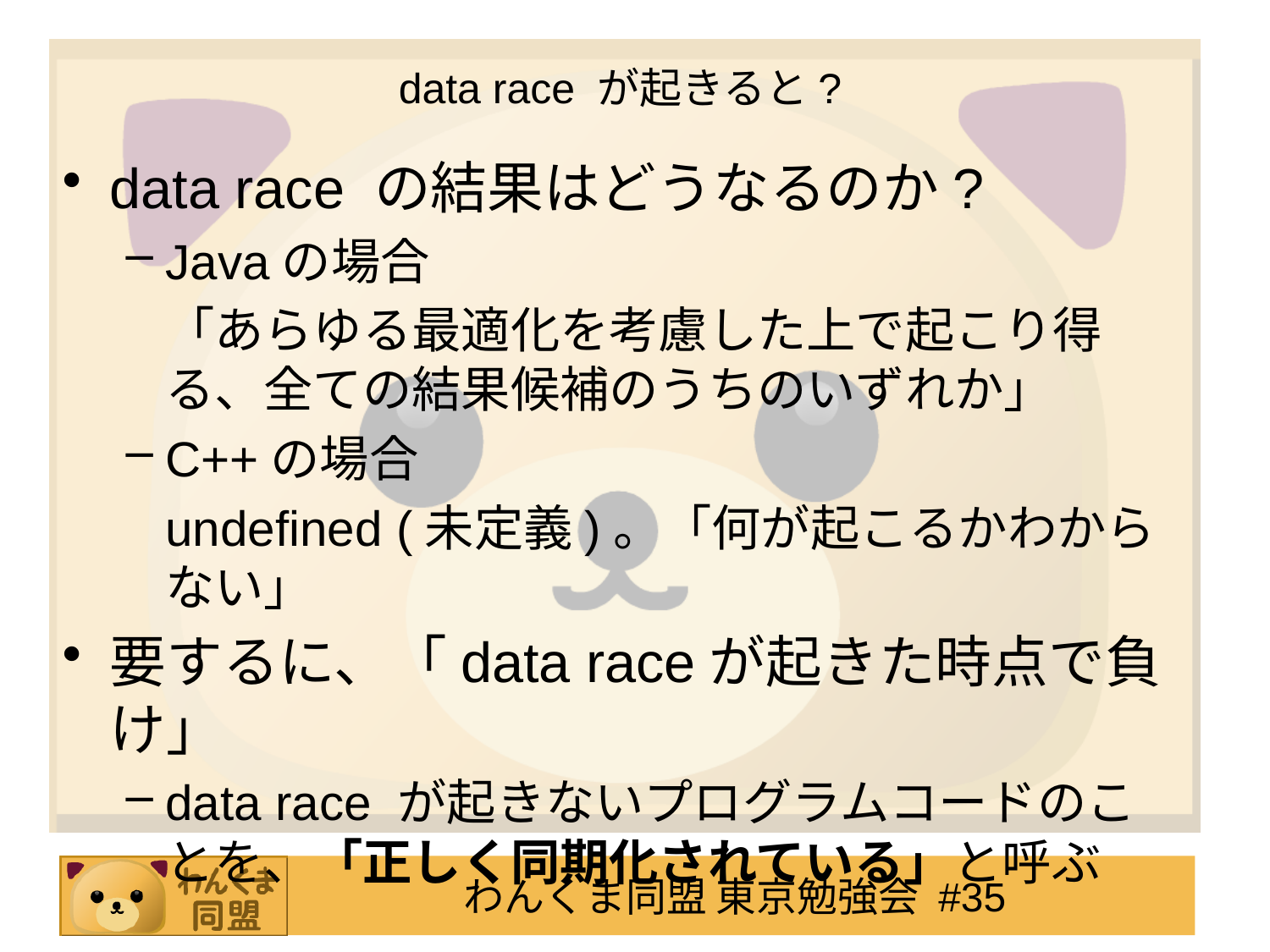

# data race が起きると?
data race の結果はどうなるのか?
Javaの場合
	「あらゆる最適化を考慮した上で起こり得る、全ての結果候補のうちのいずれか」
C++の場合
	undefined (未定義)。「何が起こるかわからない」
要するに、「data raceが起きた時点で負け」
data race が起きないプログラムコードのことを、「正しく同期化されている」と呼ぶ